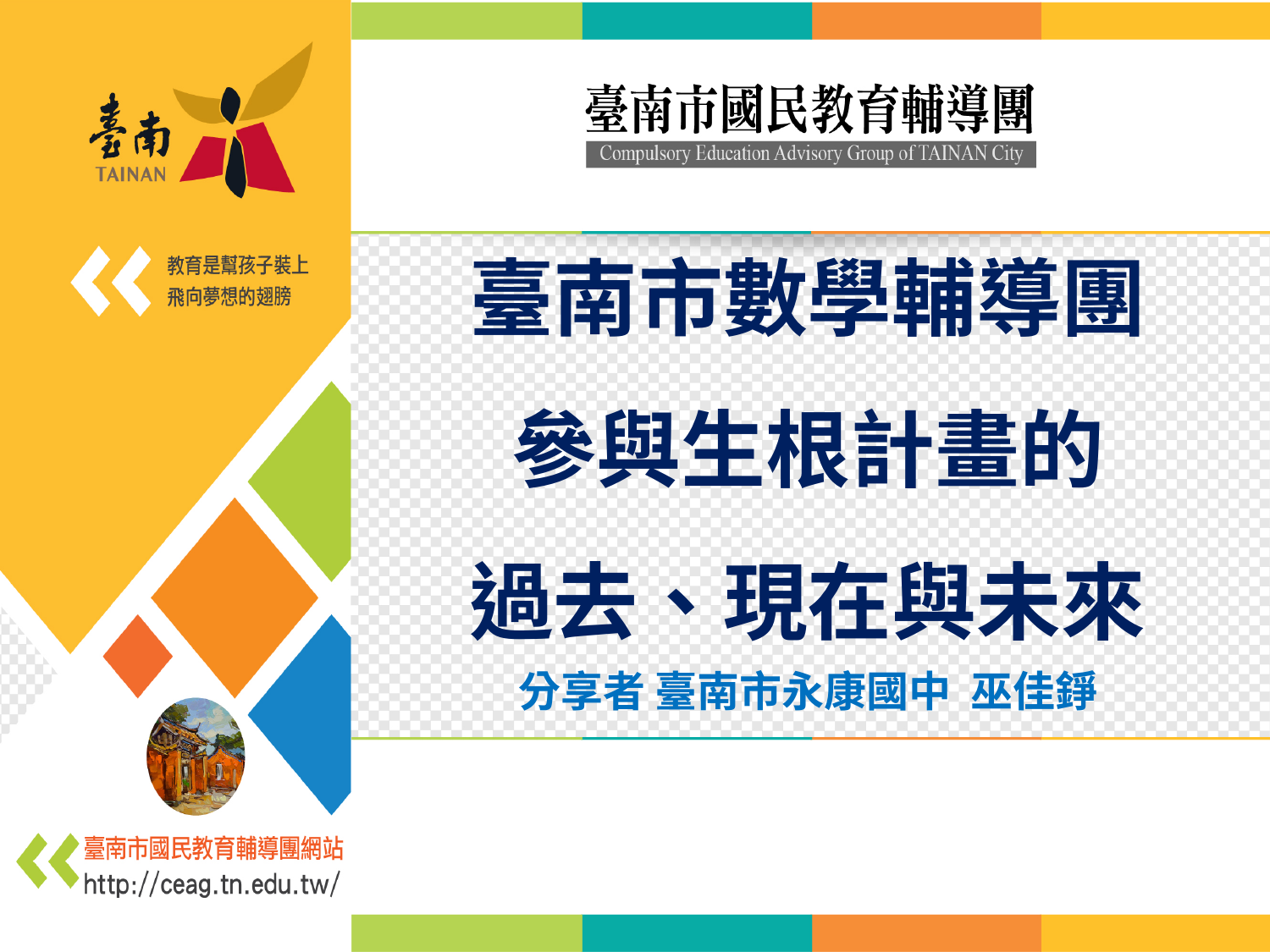

# 臺南市數學輔導團 參與生根計畫的 過去、現在與未來
分享者 臺南市永康國中  巫佳錚